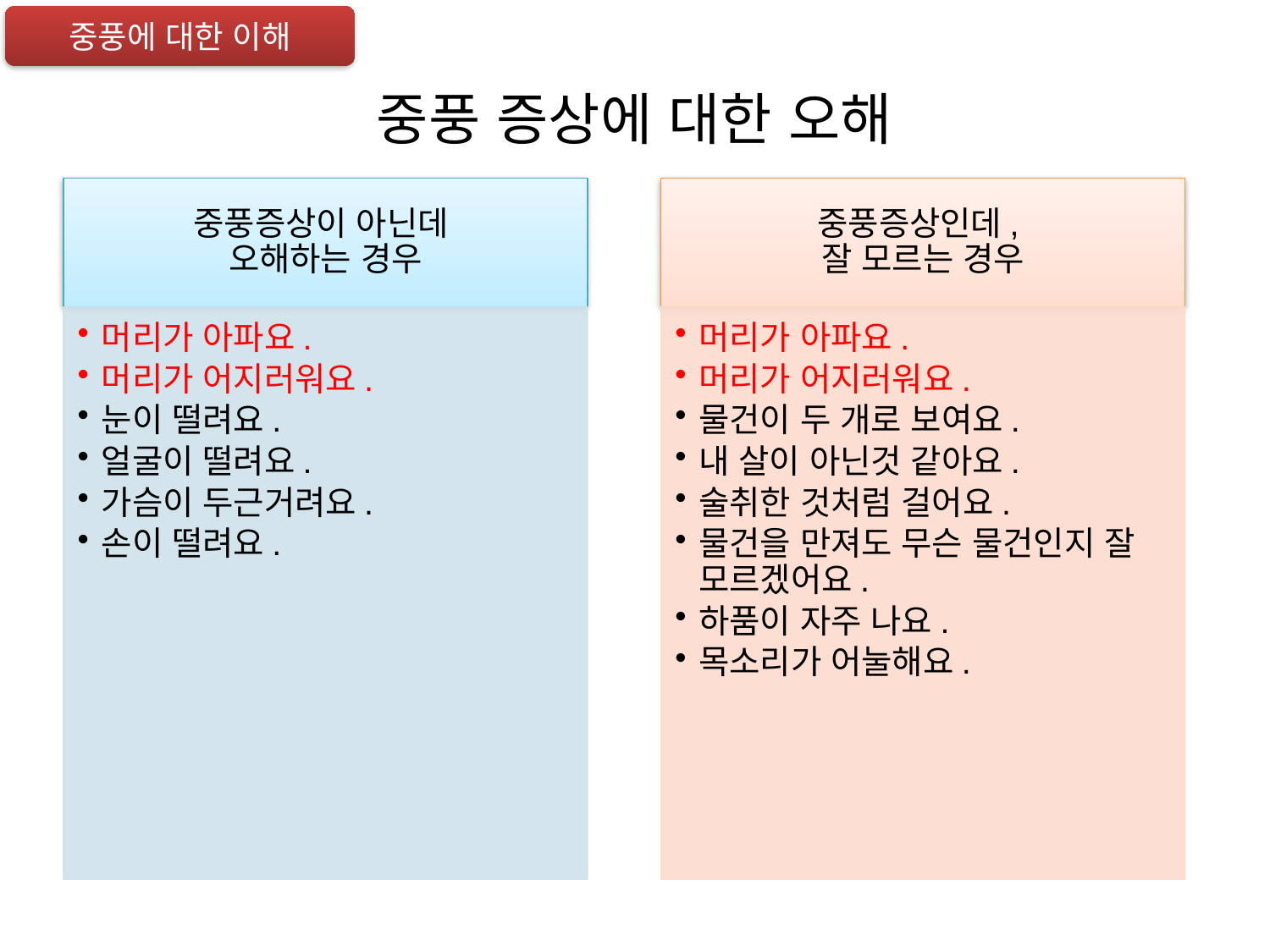

중풍 증상에 대한 오해
중풍에 대한 이해
중풍증상이 아닌데
오해하는 경우
머리가 아파요.
머리가 어지러워요.
눈이 떨려요.
얼굴이 떨려요.
가슴이 두근거려요.
손이 떨려요.
중풍증상인데,
잘 모르는 경우
머리가 아파요.
머리가 어지러워요.
물건이 두 개로 보여요.
내 살이 아닌것 같아요.
술취한 것처럼 걸어요.
물건을 만져도 무슨 물건인지 잘 모르겠어요.
하품이 자주 나요.
목소리가 어눌해요.